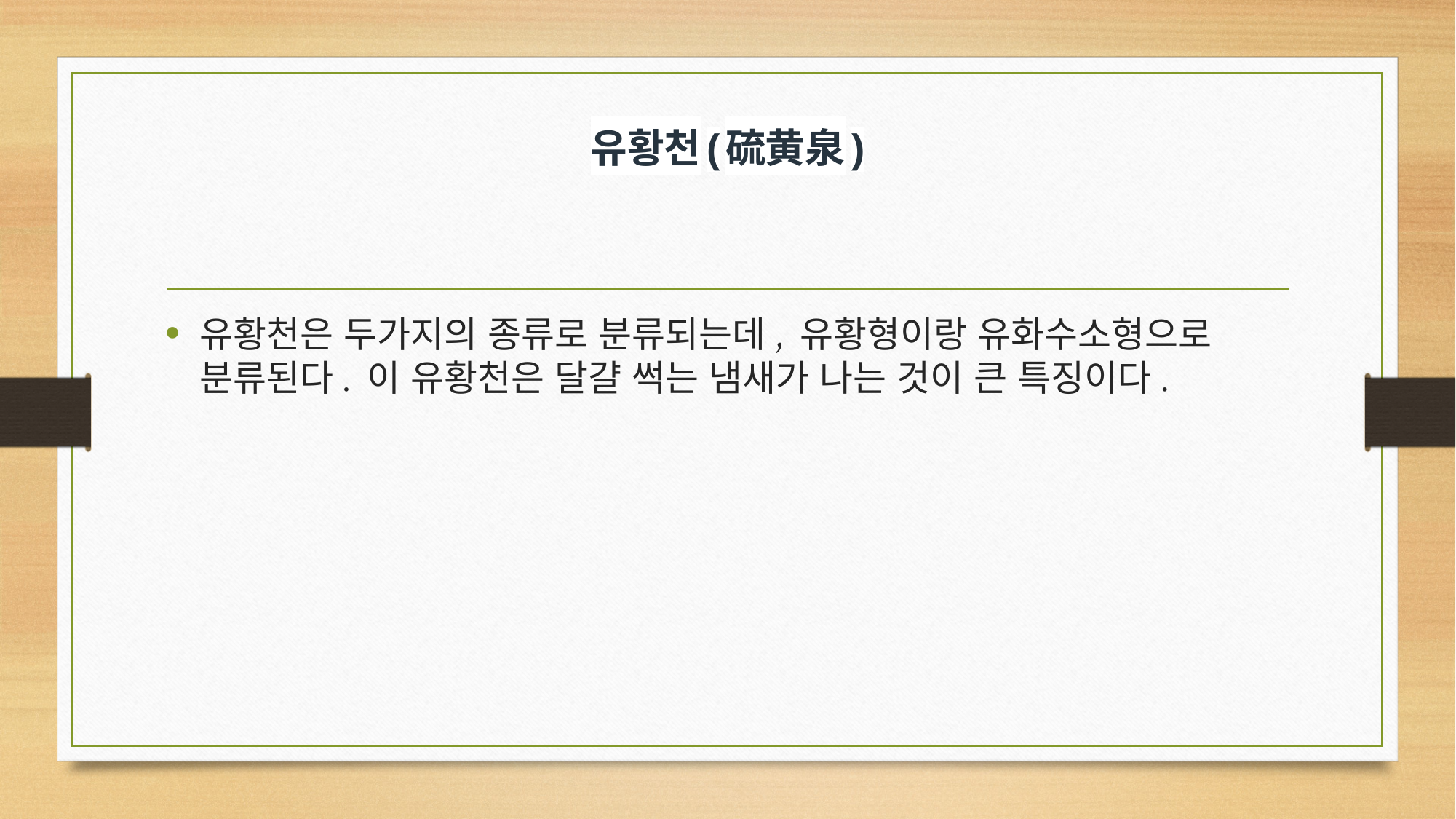

# 유황천(硫黄泉)
유황천은 두가지의 종류로 분류되는데, 유황형이랑 유화수소형으로 분류된다. 이 유황천은 달걀 썩는 냄새가 나는 것이 큰 특징이다.